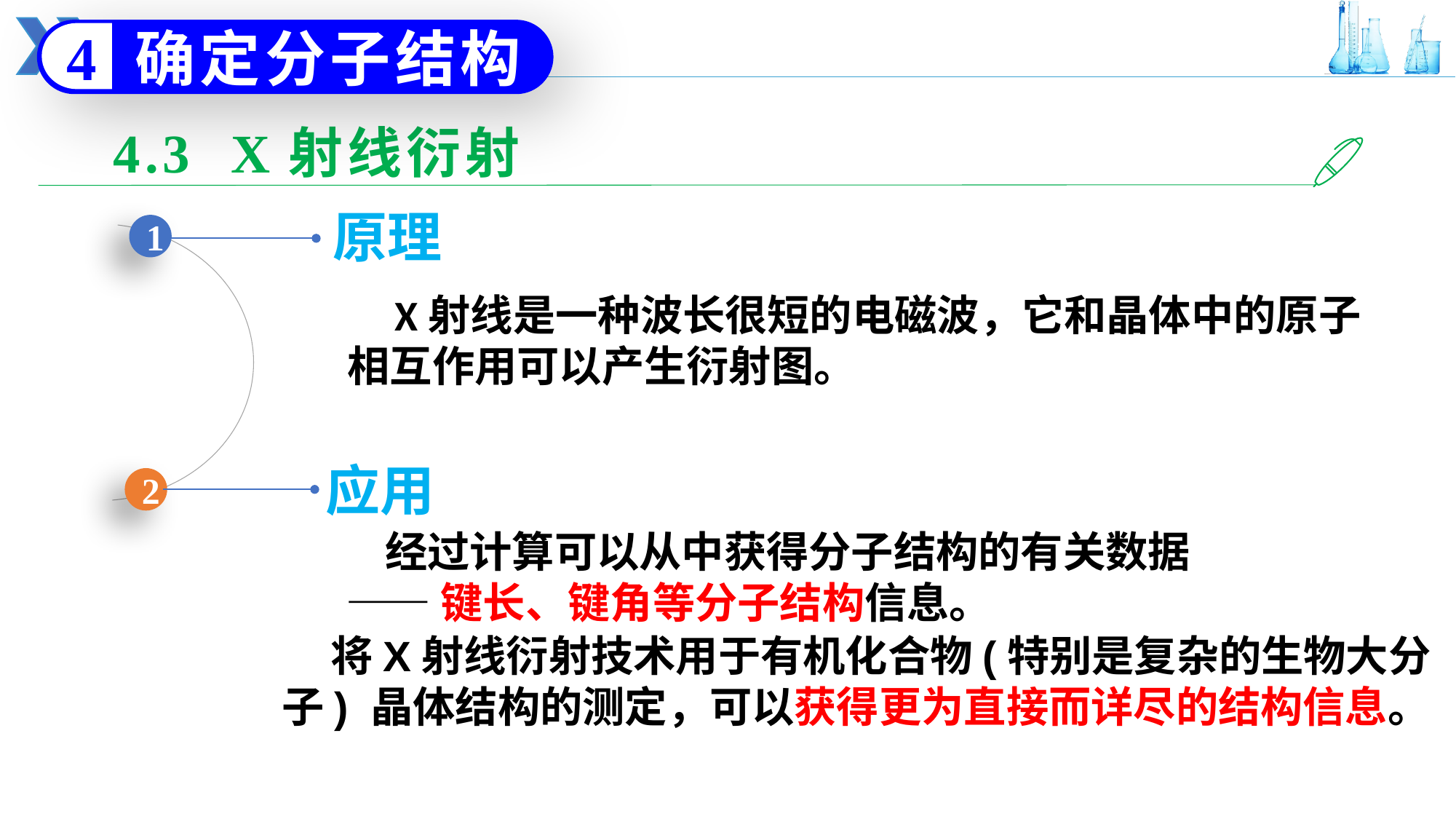

确定分子结构
4
4.3  X射线衍射

原理

1
    X射线是一种波长很短的电磁波，它和晶体中的原子相互作用可以产生衍射图。
应用
2
   经过计算可以从中获得分子结构的有关数据
——键长、键角等分子结构信息。
    将X射线衍射技术用于有机化合物(特别是复杂的生物大分子) 晶体结构的测定，可以获得更为直接而详尽的结构信息。